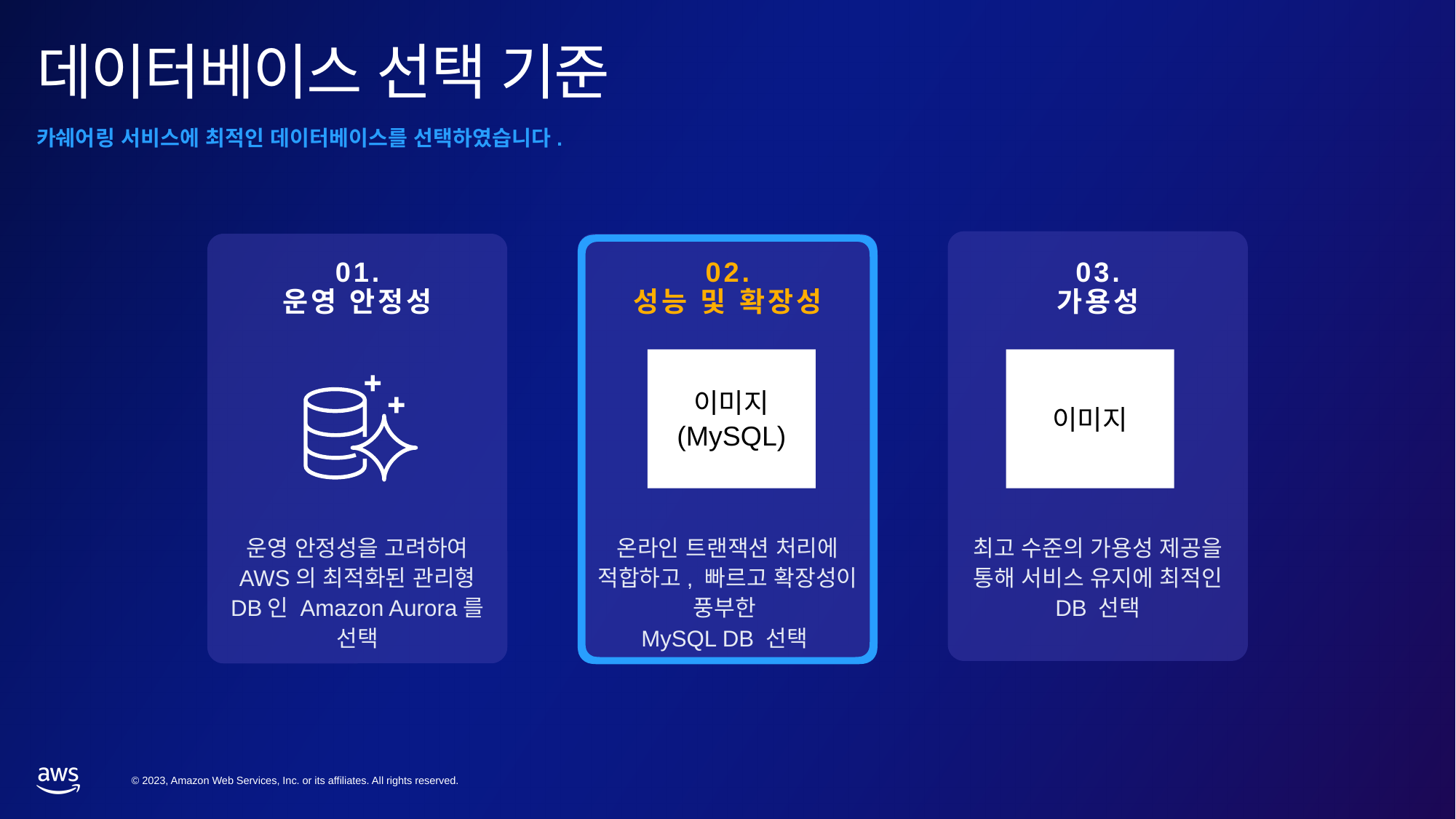

# 데이터베이스 선택 기준
카쉐어링 서비스에 최적인 데이터베이스를 선택하였습니다.

01.
운영 안정성
02.
성능 및 확장성
03.
가용성
이미지
(MySQL)
이미지

운영 안정성을 고려하여
AWS의 최적화된 관리형 DB인 Amazon Aurora를 선택
온라인 트랜잭션 처리에
적합하고, 빠르고 확장성이 풍부한
MySQL DB 선택
최고 수준의 가용성 제공을 통해 서비스 유지에 최적인 DB 선택